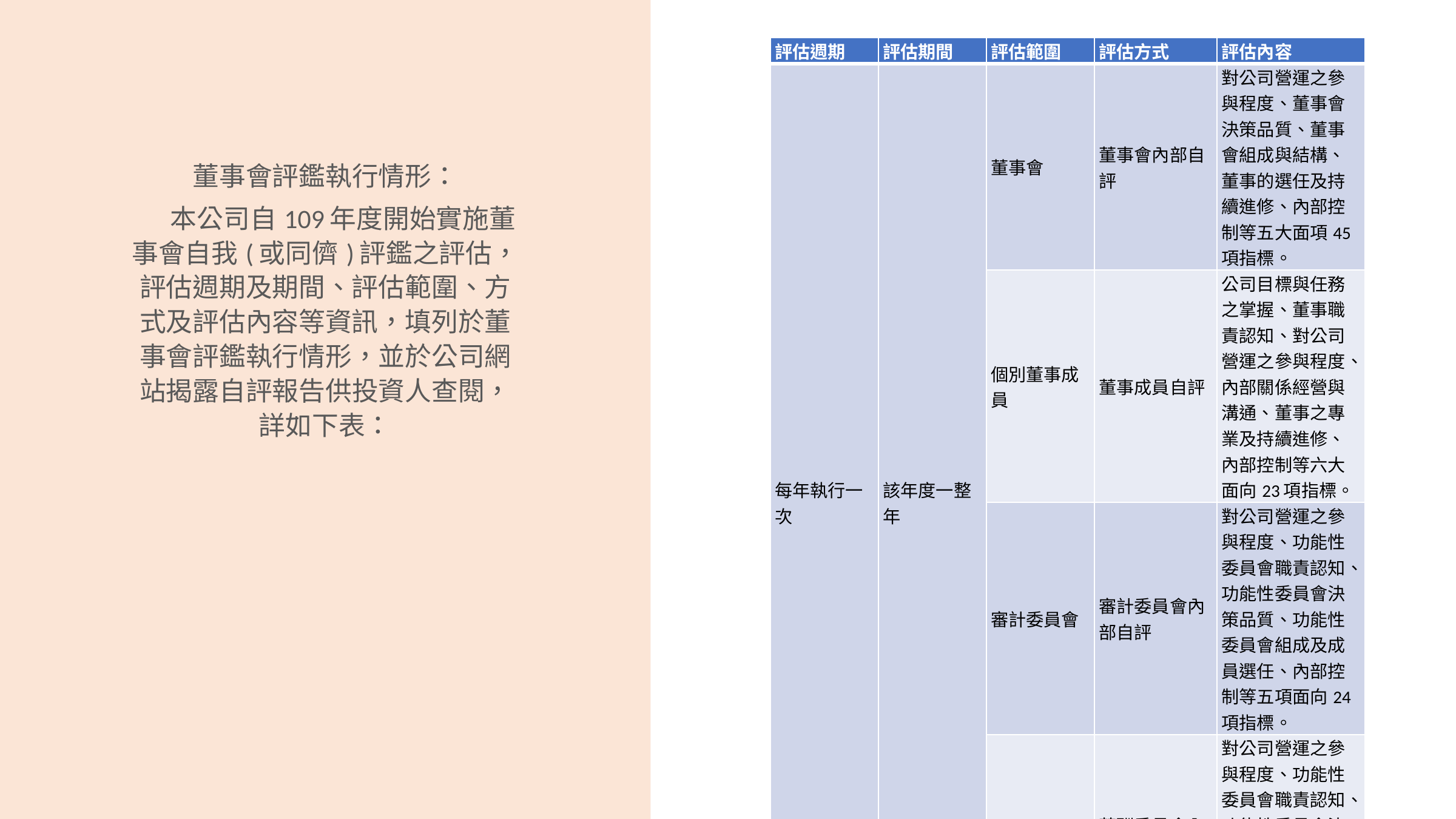

| 評估週期 | 評估期間 | 評估範圍 | 評估方式 | 評估內容 |
| --- | --- | --- | --- | --- |
| 每年執行一次 | 該年度一整年 | 董事會 | 董事會內部自評 | 對公司營運之參與程度、董事會決策品質、董事會組成與結構、董事的選任及持續進修、內部控制等五大面項45項指標。 |
|  |  | 個別董事成員 | 董事成員自評 | 公司目標與任務之掌握、董事職責認知、對公司營運之參與程度、內部關係經營與溝通、董事之專業及持續進修、內部控制等六大面向23項指標。 |
|  |  | 審計委員會 | 審計委員會內部自評 | 對公司營運之參與程度、功能性委員會職責認知、功能性委員會決策品質、功能性委員會組成及成員選任、內部控制等五項面向24項指標。 |
|  |  | 薪酬委員會 | 薪酬委員會內部自評 | 對公司營運之參與程度、功能性委員會職責認知、功能性委員會決策品質、功能性委員會組成及成員選任等四大面向19項指標。 |
董事會評鑑執行情形：
本公司自109年度開始實施董事會自我(或同儕)評鑑之評估，評估週期及期間、評估範圍、方式及評估內容等資訊，填列於董事會評鑑執行情形，並於公司網站揭露自評報告供投資人查閱，詳如下表：